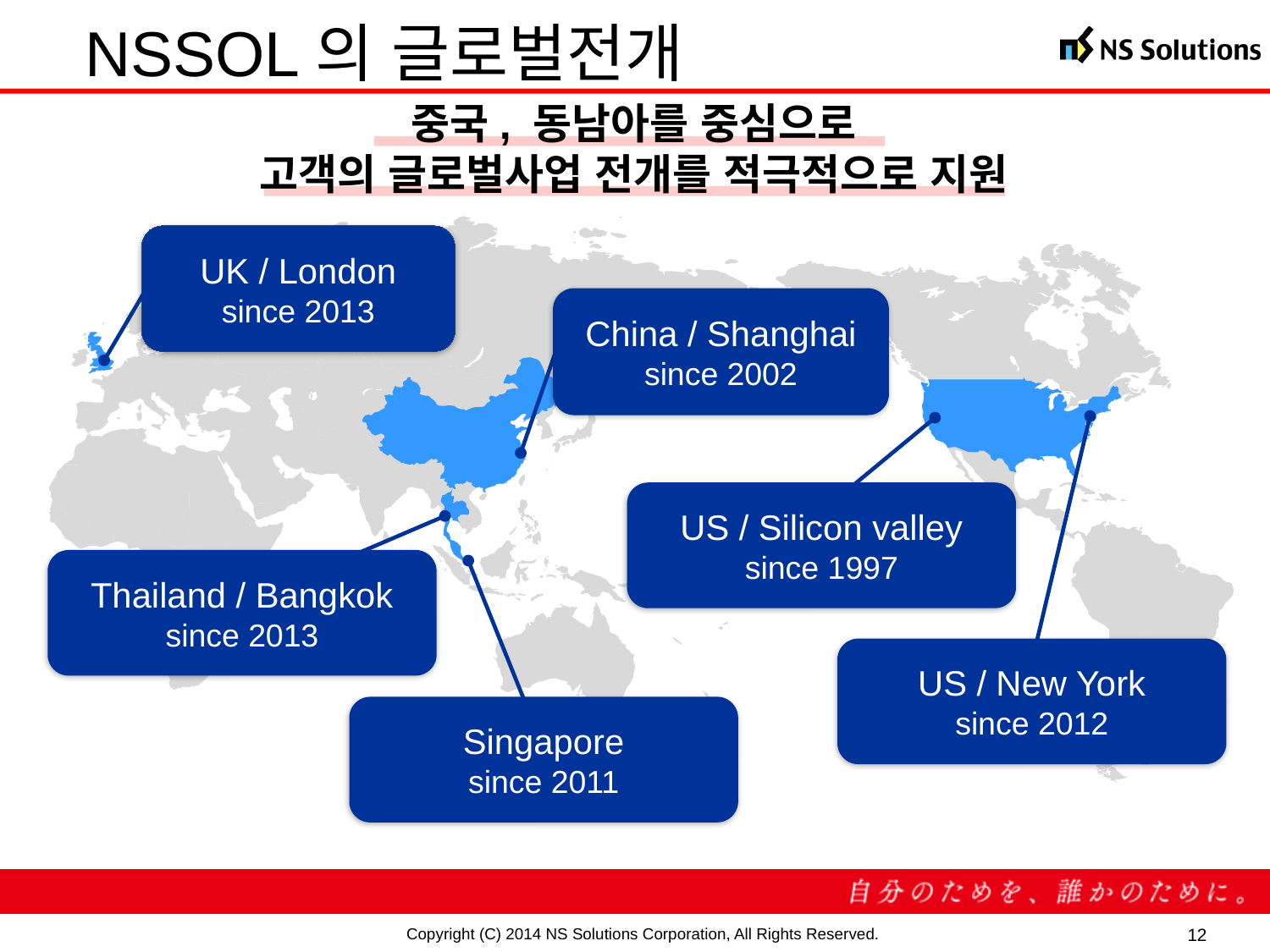

# NSSOL의 글로벌전개
중국, 동남아를 중심으로
고객의 글로벌사업 전개를 적극적으로 지원

UK / London
since 2013

Thailand / Bangkok
since 2013

China / Shanghai
since 2002

US / Silicon valley
since 1997

US / New York
since 2012

Singapore
since 2011